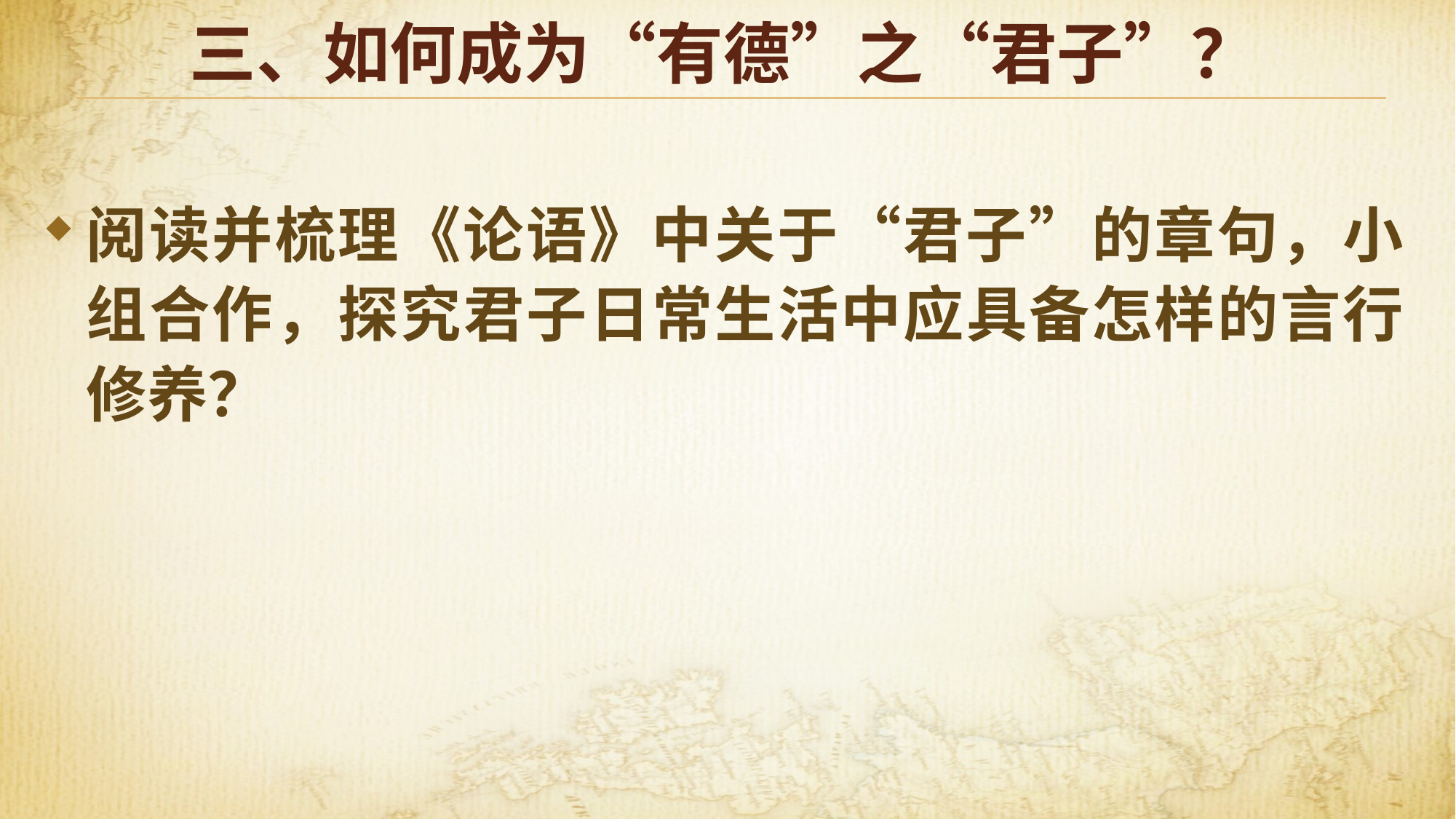

# 三、如何成为“有德”之“君子”？
阅读并梳理《论语》中关于“君子”的章句，小组合作，探究君子日常生活中应具备怎样的言行修养？